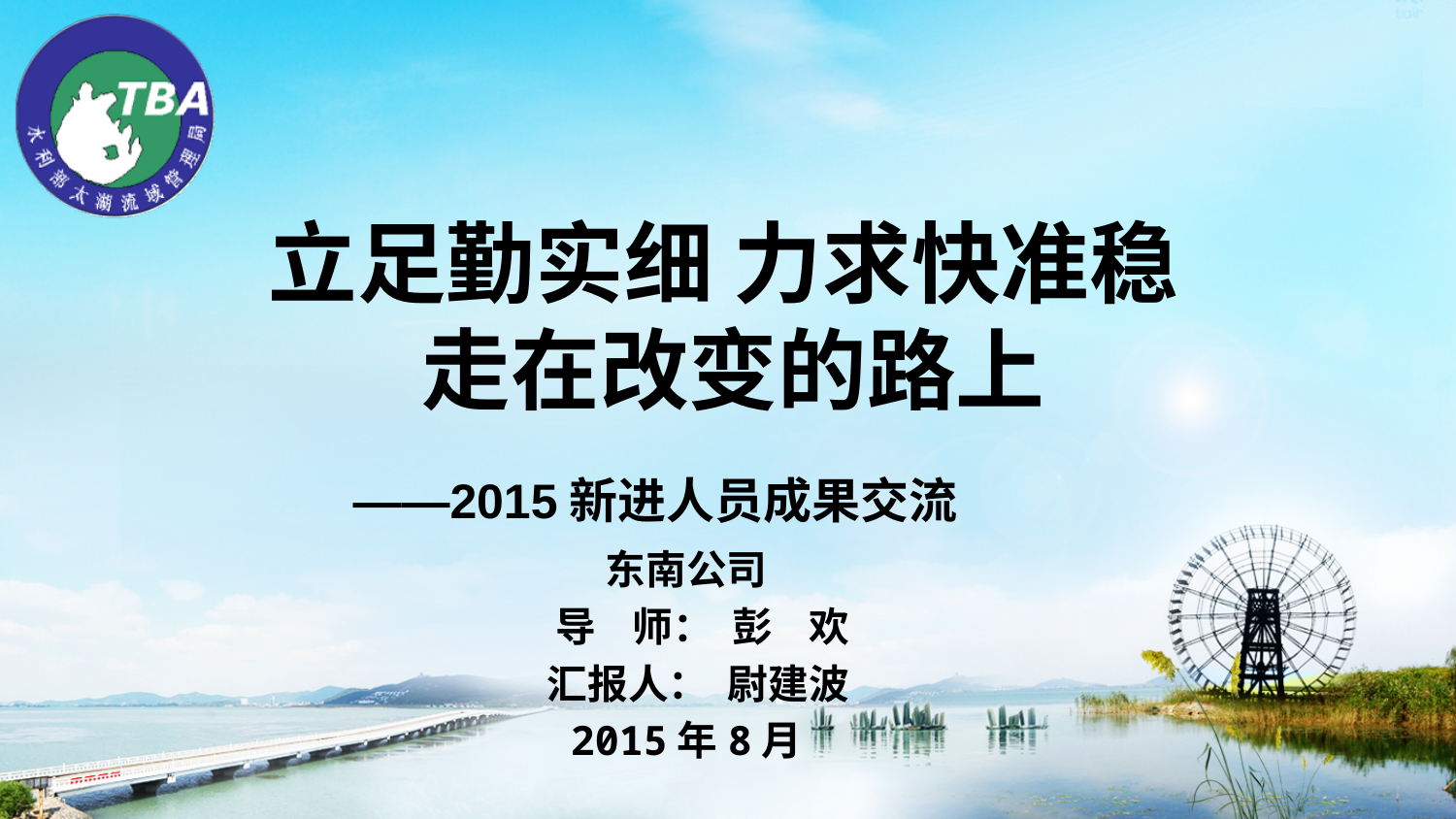

# 立足勤实细 力求快准稳 走在改变的路上
——2015新进人员成果交流
东南公司
   导    师：  彭    欢
  汇报人：  尉建波

2015年8月